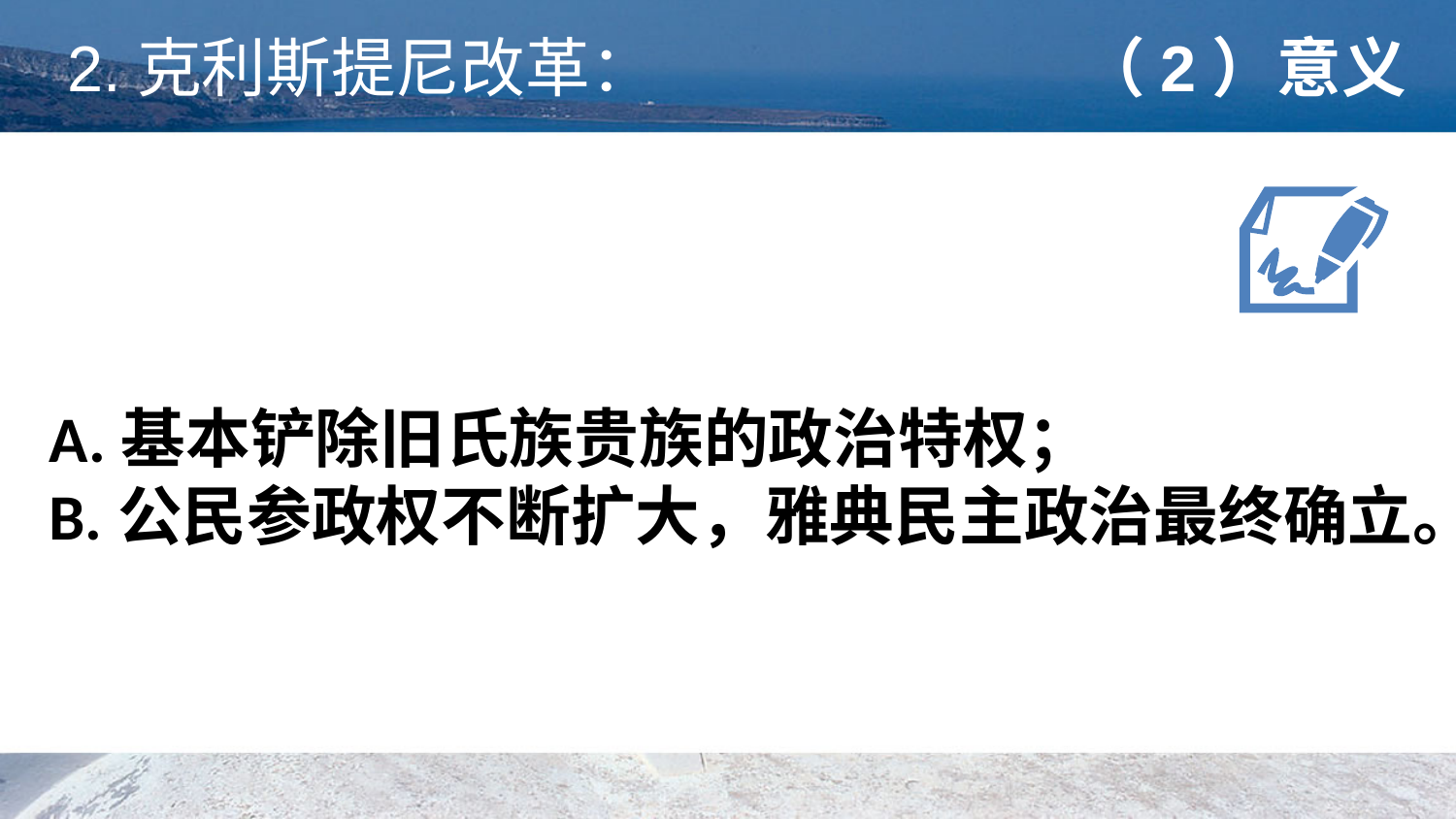

2.克利斯提尼改革：
（2）意义

A.基本铲除旧氏族贵族的政治特权；
B.公民参政权不断扩大，雅典民主政治最终确立。